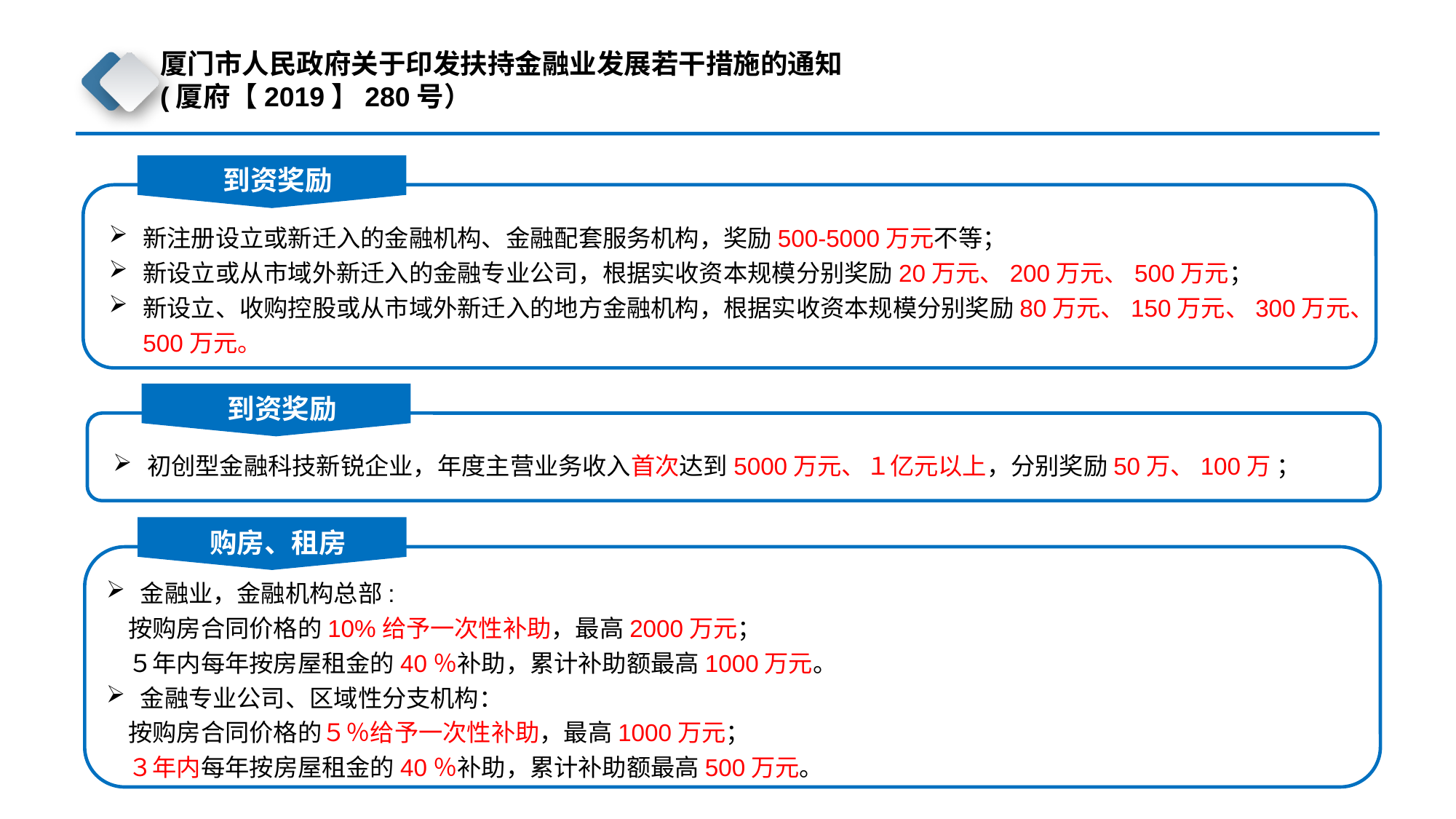

厦门市人民政府关于印发扶持金融业发展若干措施的通知
(厦府【2019】280号）

到资奖励

新注册设立或新迁入的金融机构、金融配套服务机构，奖励500-5000万元不等；
新设立或从市域外新迁入的金融专业公司，根据实收资本规模分别奖励20万元、200万元、500万元；
新设立、收购控股或从市域外新迁入的地方金融机构，根据实收资本规模分别奖励80万元、150万元、300万元、500万元。

到资奖励

初创型金融科技新锐企业，年度主营业务收入首次达到5000万元、１亿元以上，分别奖励50万、100万 ；

购房、租房

金融业，金融机构总部:
   按购房合同价格的10%给予一次性补助，最高2000万元；
   ５年内每年按房屋租金的40％补助，累计补助额最高1000万元。
金融专业公司、区域性分支机构：
   按购房合同价格的５％给予一次性补助，最高1000万元；
   ３年内每年按房屋租金的40％补助，累计补助额最高500万元。